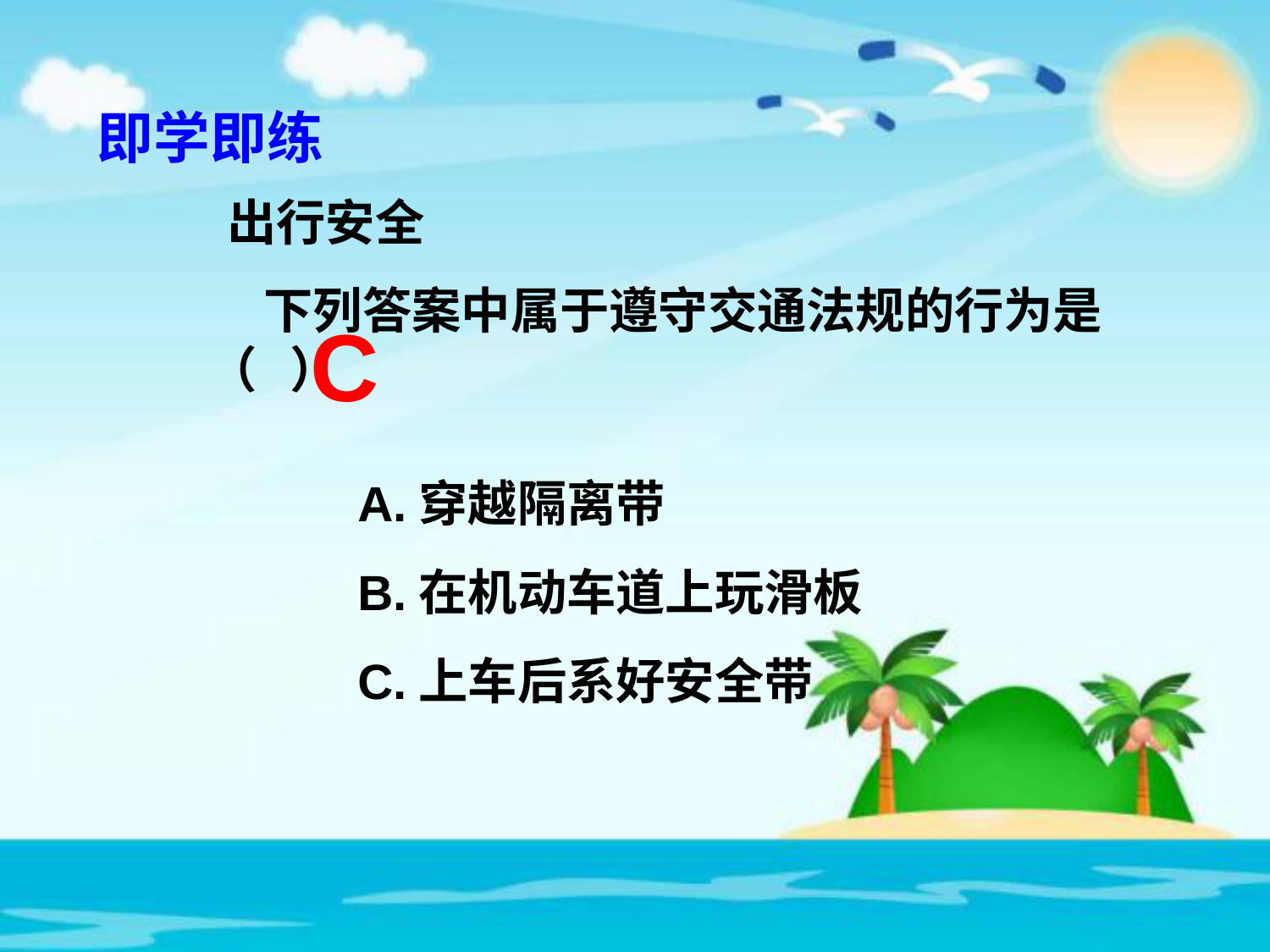

即学即练
出行安全
    下列答案中属于遵守交通法规的行为是（   ）
C
A.穿越隔离带
B.在机动车道上玩滑板
C.上车后系好安全带